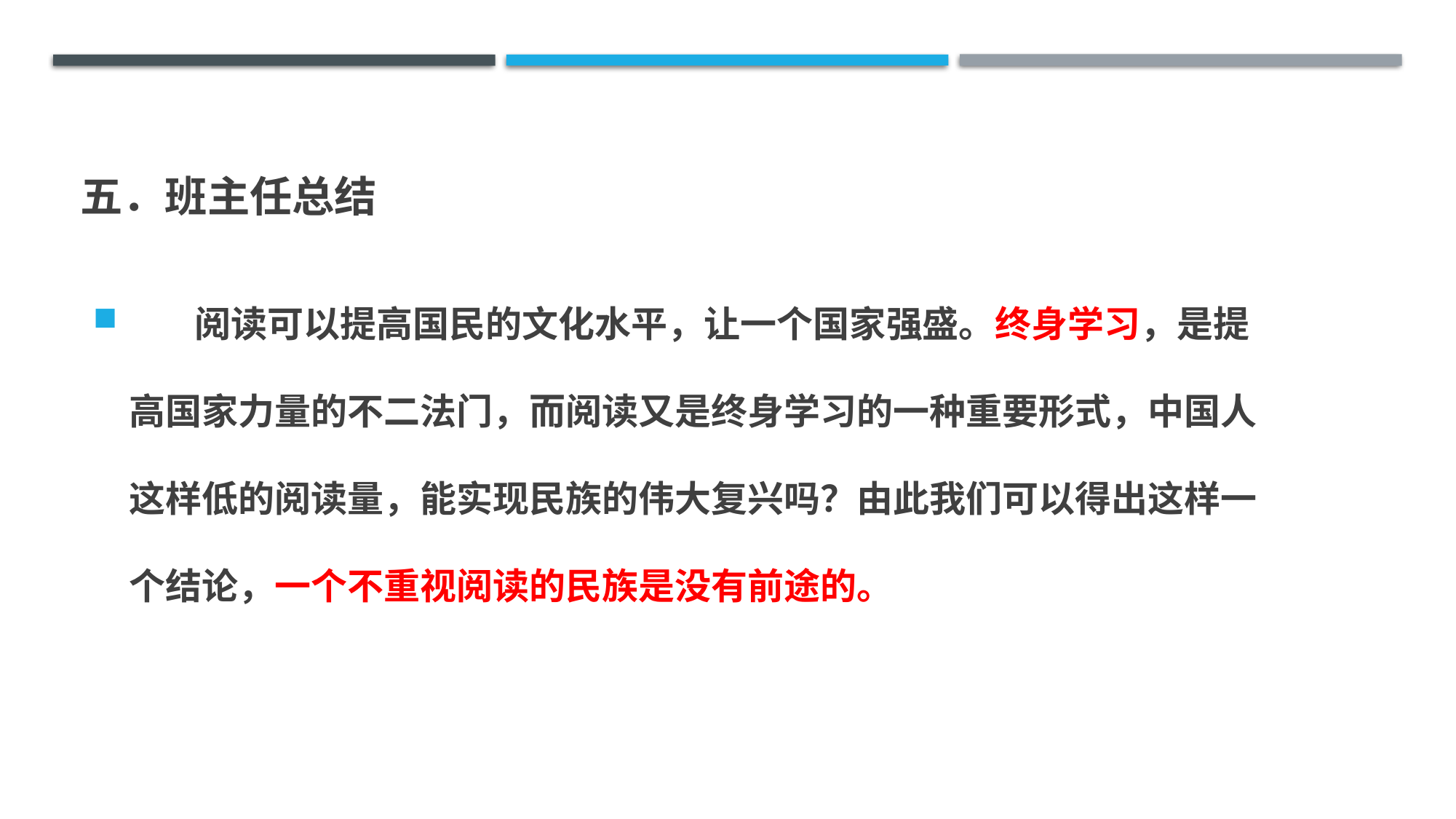

# 五．班主任总结
       阅读可以提高国民的文化水平，让一个国家强盛。终身学习，是提高国家力量的不二法门，而阅读又是终身学习的一种重要形式，中国人这样低的阅读量，能实现民族的伟大复兴吗？由此我们可以得出这样一个结论，一个不重视阅读的民族是没有前途的。